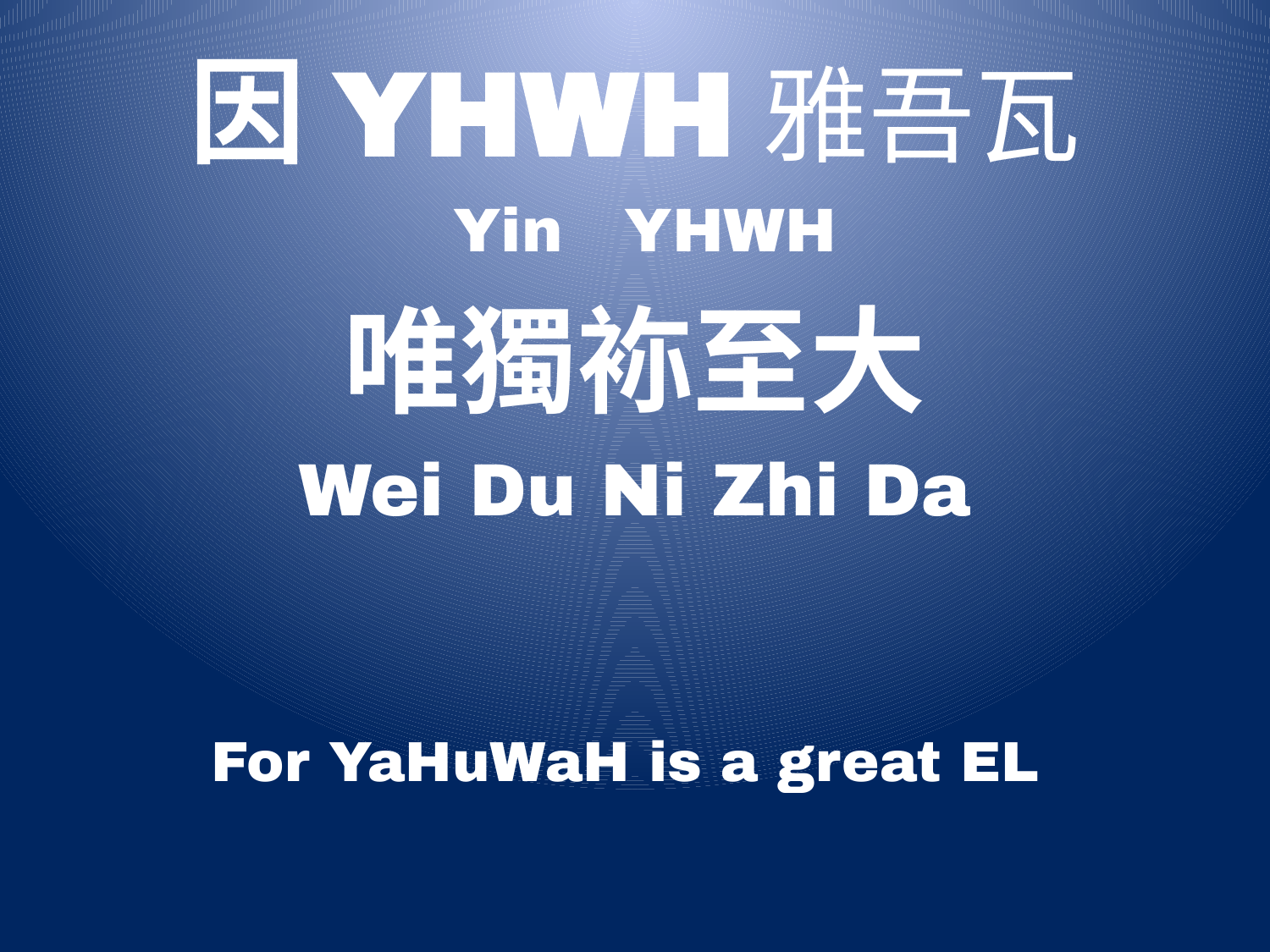

因YHWH雅吾瓦
  Yin   YHWH
唯獨袮至大
Wei Du Ni Zhi Da

For YaHuWaH is a great EL